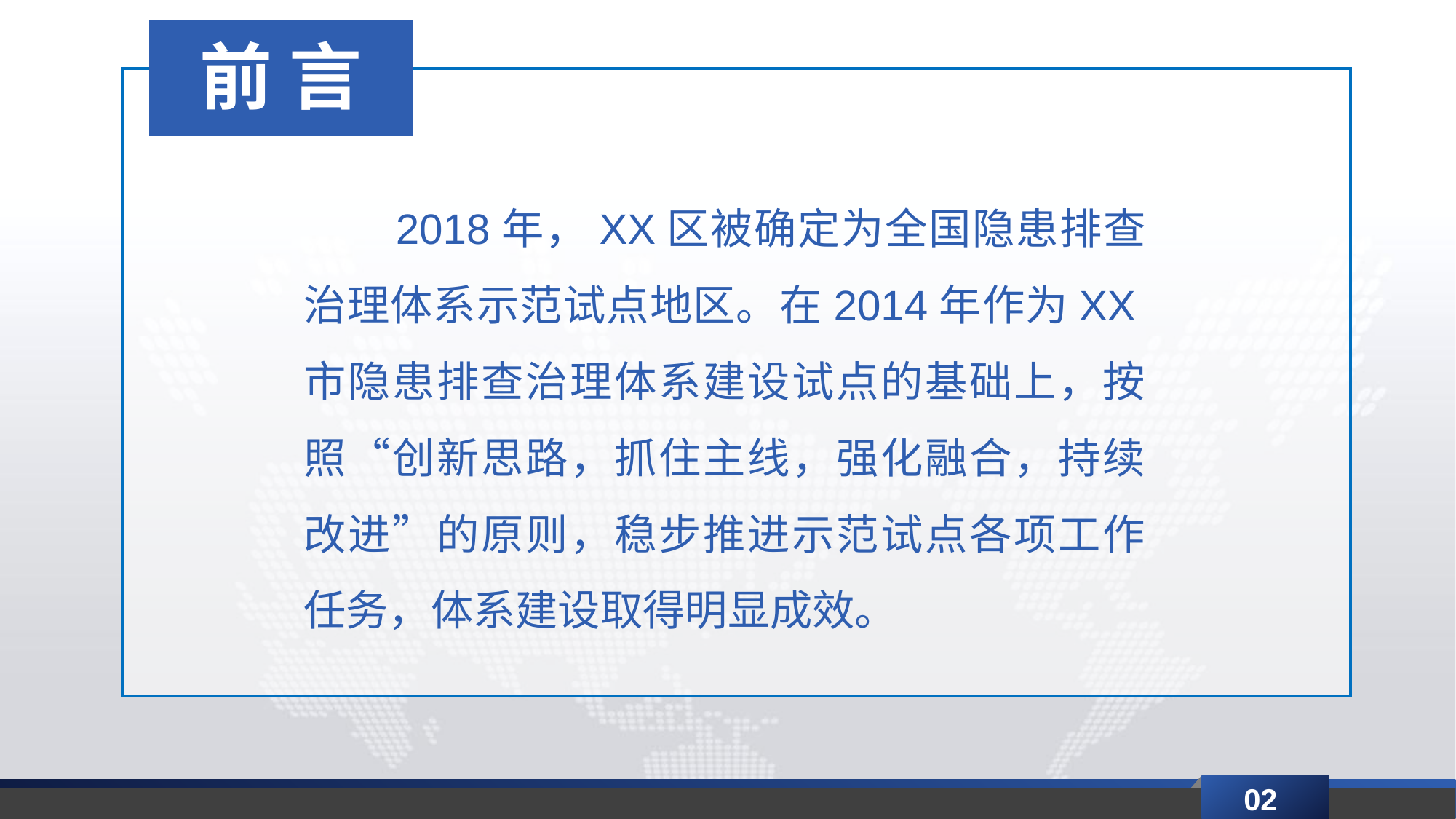

前 言

       2018年，XX区被确定为全国隐患排查治理体系示范试点地区。在2014年作为XX市隐患排查治理体系建设试点的基础上，按照“创新思路，抓住主线，强化融合，持续改进”的原则，稳步推进示范试点各项工作任务，体系建设取得明显成效。

02

延时符